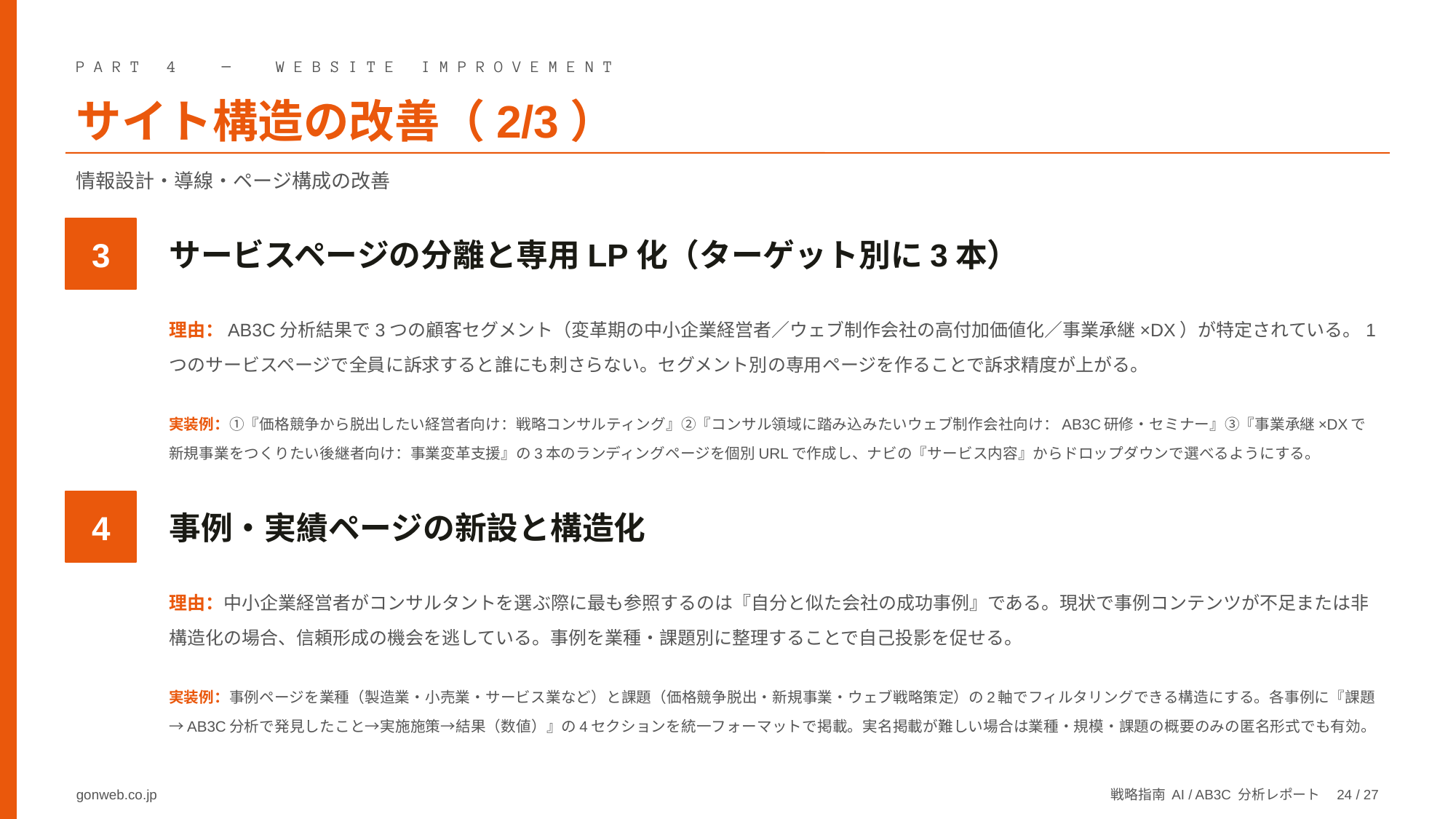

PART 4  ─  WEBSITE IMPROVEMENT
サイト構造の改善（2/3）

情報設計・導線・ページ構成の改善
サービスページの分離と専用LP化（ターゲット別に3本）

3
理由：AB3C分析結果で3つの顧客セグメント（変革期の中小企業経営者／ウェブ制作会社の高付加価値化／事業承継×DX）が特定されている。1つのサービスページで全員に訴求すると誰にも刺さらない。セグメント別の専用ページを作ることで訴求精度が上がる。
実装例：①『価格競争から脱出したい経営者向け：戦略コンサルティング』②『コンサル領域に踏み込みたいウェブ制作会社向け：AB3C研修・セミナー』③『事業承継×DXで新規事業をつくりたい後継者向け：事業変革支援』の3本のランディングページを個別URLで作成し、ナビの『サービス内容』からドロップダウンで選べるようにする。
事例・実績ページの新設と構造化

4
理由：中小企業経営者がコンサルタントを選ぶ際に最も参照するのは『自分と似た会社の成功事例』である。現状で事例コンテンツが不足または非構造化の場合、信頼形成の機会を逃している。事例を業種・課題別に整理することで自己投影を促せる。
実装例：事例ページを業種（製造業・小売業・サービス業など）と課題（価格競争脱出・新規事業・ウェブ戦略策定）の2軸でフィルタリングできる構造にする。各事例に『課題→AB3C分析で発見したこと→実施施策→結果（数値）』の4セクションを統一フォーマットで掲載。実名掲載が難しい場合は業種・規模・課題の概要のみの匿名形式でも有効。
gonweb.co.jp
戦略指南 AI / AB3C 分析レポート　24 / 27